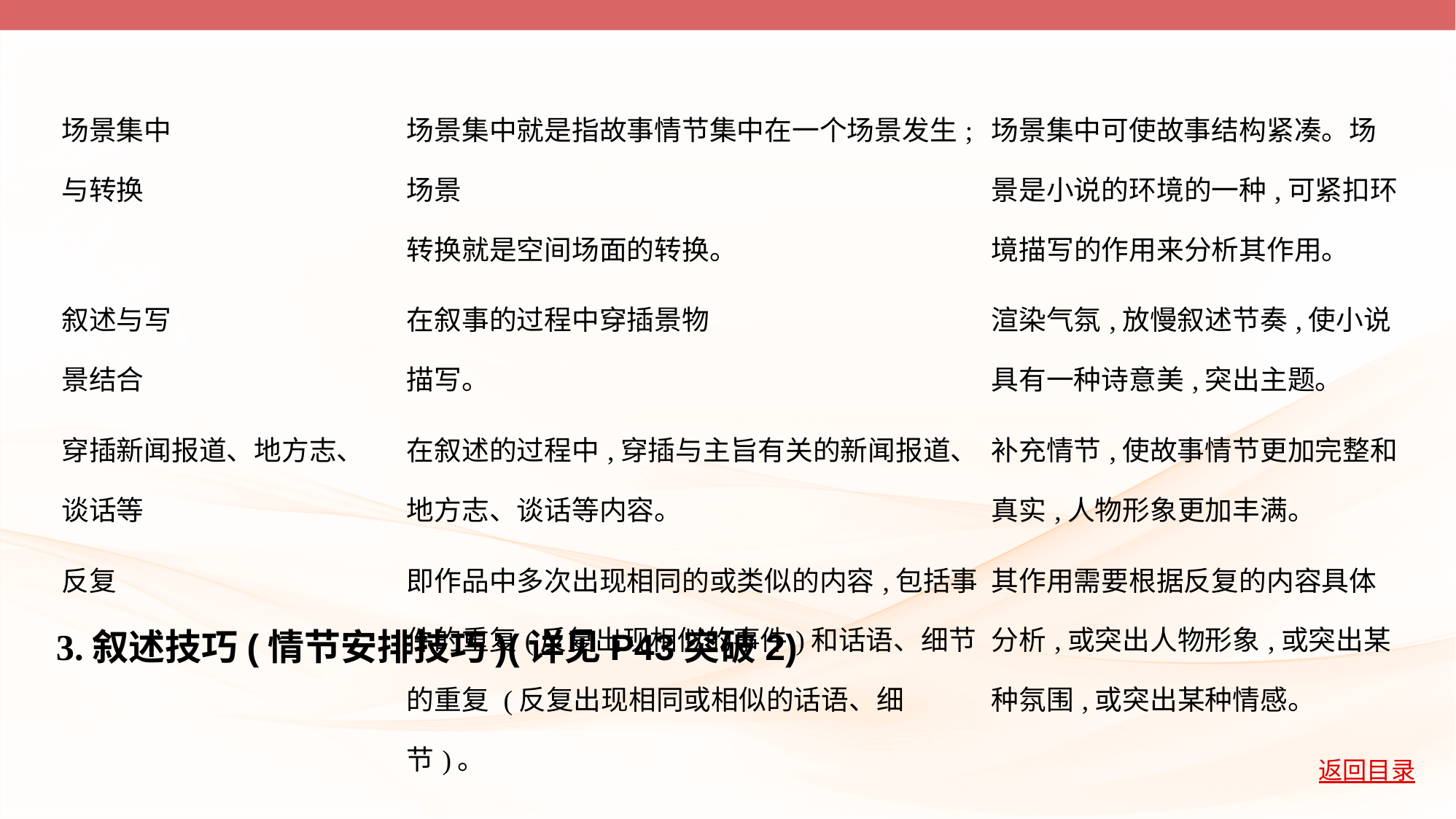

| 场景集中 与转换 | 场景集中就是指故事情节集中在一个场景发生;场景 转换就是空间场面的转换。 | 场景集中可使故事结构紧凑。场景是小说的环境的一种,可紧扣环境描写的作用来分析其作用。 |
| --- | --- | --- |
| 叙述与写 景结合 | 在叙事的过程中穿插景物 描写。 | 渲染气氛,放慢叙述节奏,使小说具有一种诗意美,突出主题。 |
| 穿插新闻报道、地方志、 谈话等 | 在叙述的过程中,穿插与主旨有关的新闻报道、地方志、谈话等内容。 | 补充情节,使故事情节更加完整和真实,人物形象更加丰满。 |
| 反复 | 即作品中多次出现相同的或类似的内容,包括事件的重复(反复出现相似的事件)和话语、细节的重复 (反复出现相同或相似的话语、细节)。 | 其作用需要根据反复的内容具体分析,或突出人物形象,或突出某种氛围,或突出某种情感。 |

3.叙述技巧(情节安排技巧)(详见P43突破2)